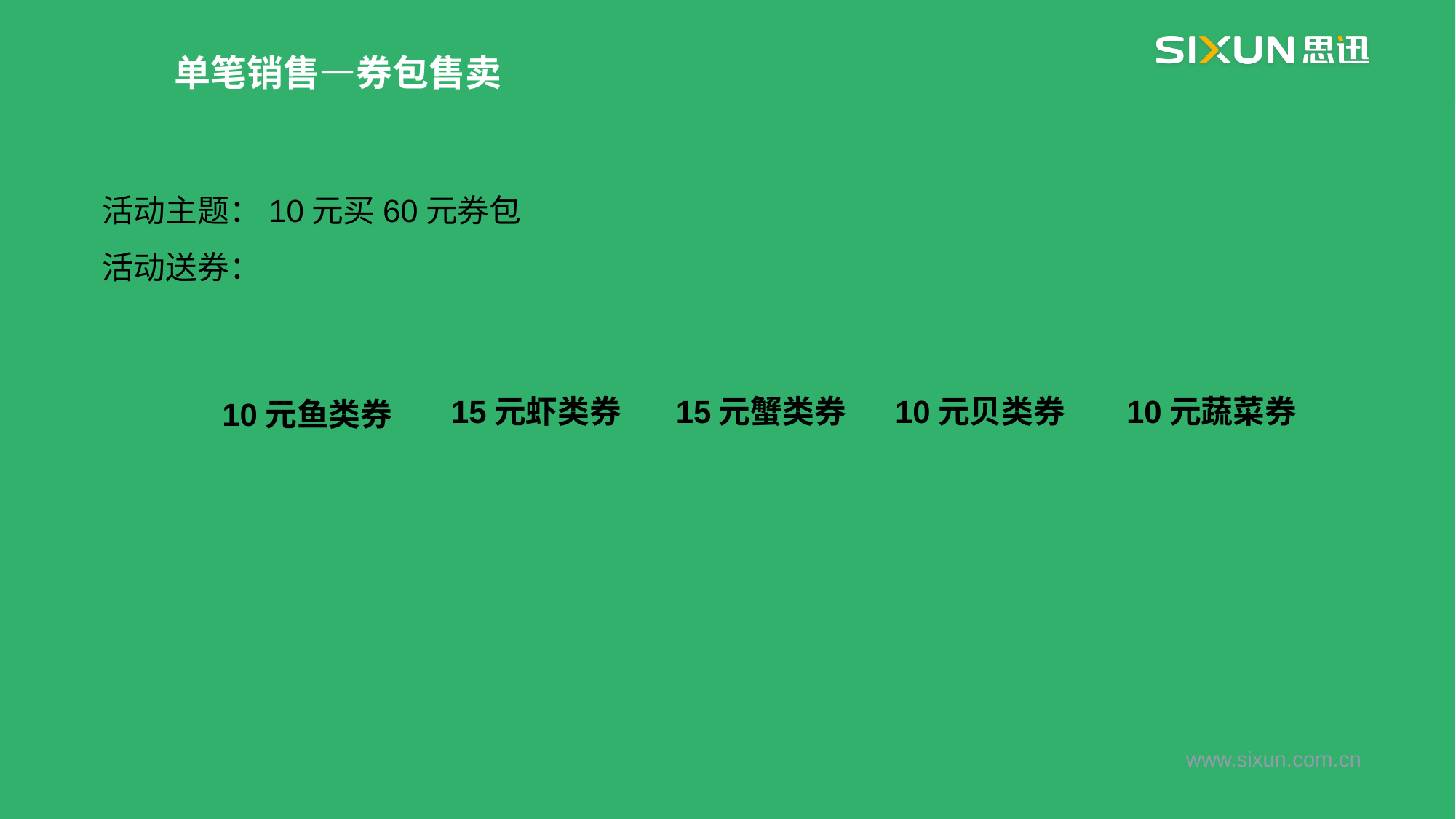

单笔销售—券包售卖
活动主题：10元买60元券包
活动送券：

15元虾类券
15元蟹类券
10元贝类券
10元蔬菜券
  10元鱼类券